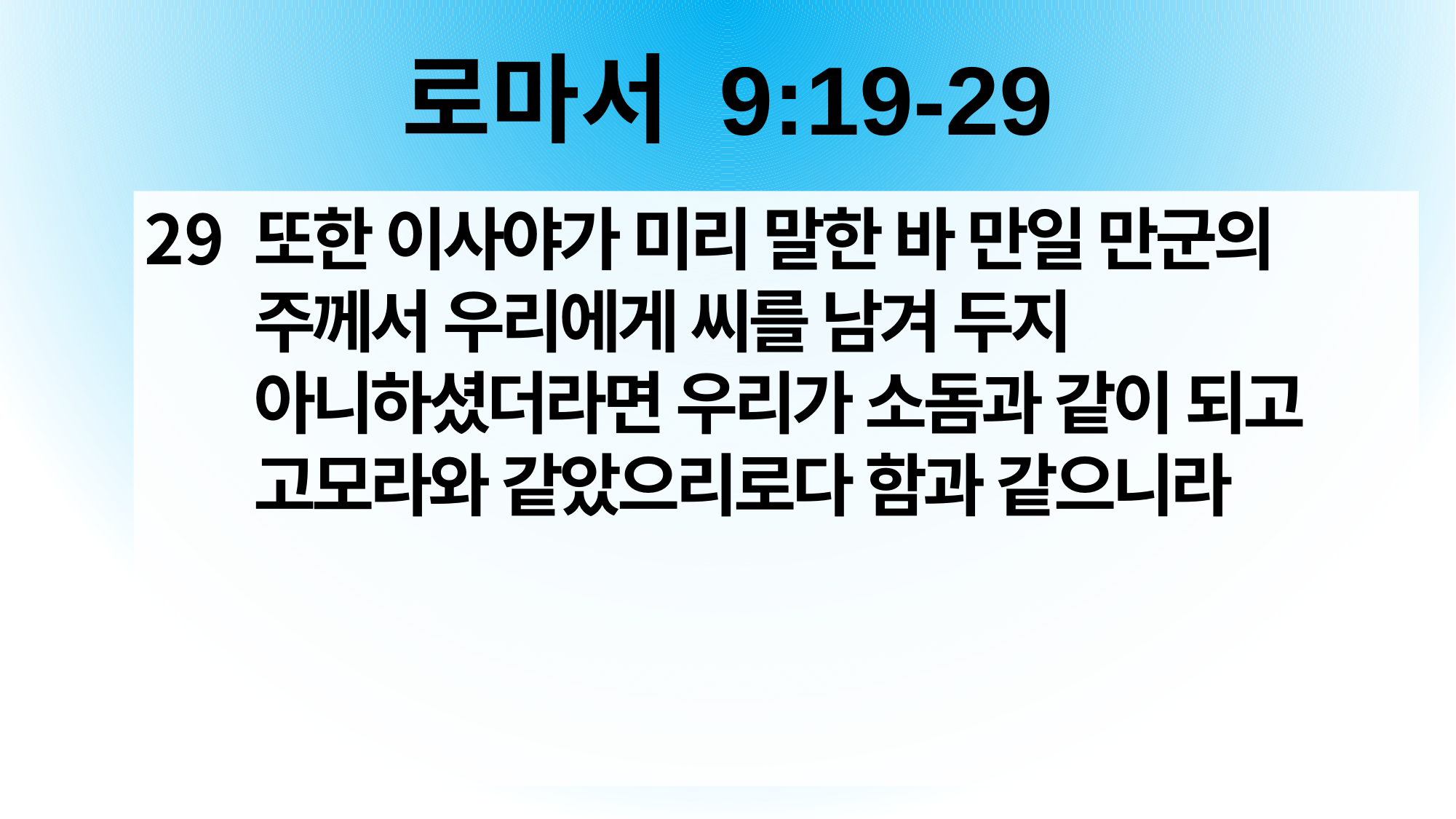

# 로마서 9:19-29
또한 이사야가 미리 말한 바 만일 만군의 주께서 우리에게 씨를 남겨 두지 아니하셨더라면 우리가 소돔과 같이 되고 고모라와 같았으리로다 함과 같으니라